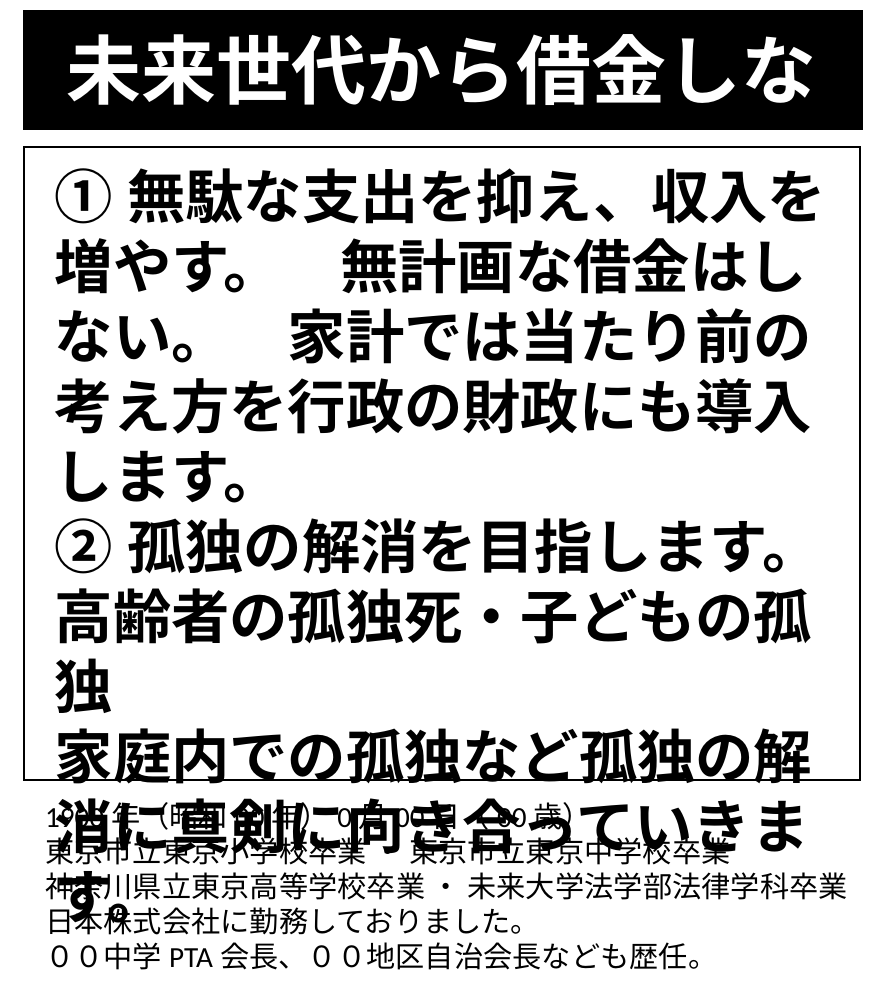

未来世代から借金しない

①無駄な支出を抑え、収入を増やす。　無計画な借金はしない。　家計では当たり前の考え方を行政の財政にも導入します。
②孤独の解消を目指します。
高齢者の孤独死・子どもの孤独
家庭内での孤独など孤独の解消に真剣に向き合っていきます。
1900年（昭和00年）0月00日（00歳）
東京市立東京小学校卒業 ・ 東京市立東京中学校卒業
神奈川県立東京高等学校卒業 ・ 未来大学法学部法律学科卒業
日本株式会社に勤務しておりました。
００中学PTA会長、００地区自治会長なども歴任。